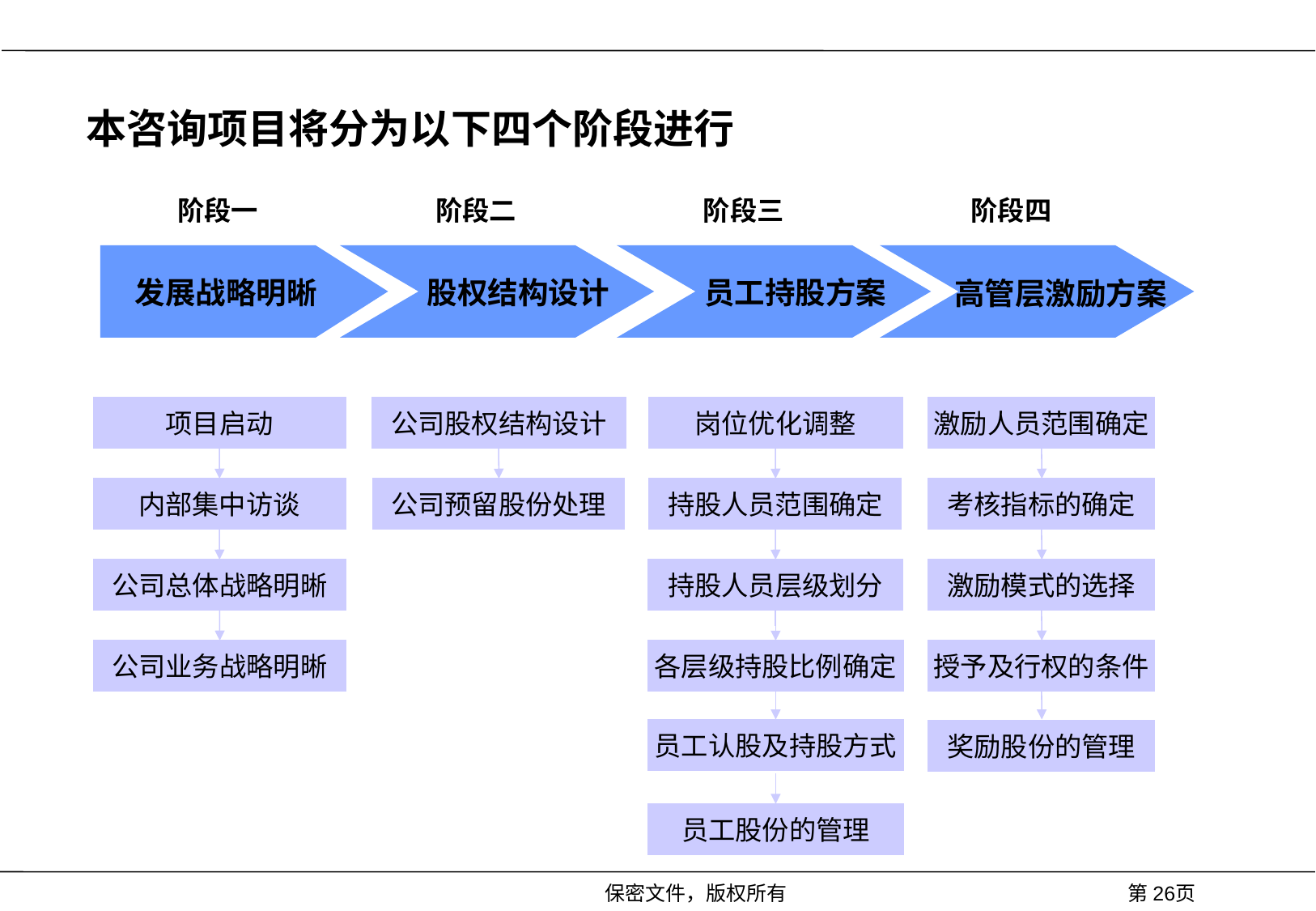

# 本咨询项目将分为以下四个阶段进行
阶段一
阶段二
阶段三
阶段四
发展战略明晰
     股权结构设计
     员工持股方案
     高管层激励方案
项目启动
公司股权结构设计
岗位优化调整
激励人员范围确定

内部集中访谈
公司预留股份处理
持股人员范围确定
考核指标的确定

公司总体战略明晰
持股人员层级划分
激励模式的选择

公司业务战略明晰
各层级持股比例确定
授予及行权的条件

员工认股及持股方式
奖励股份的管理
员工股份的管理